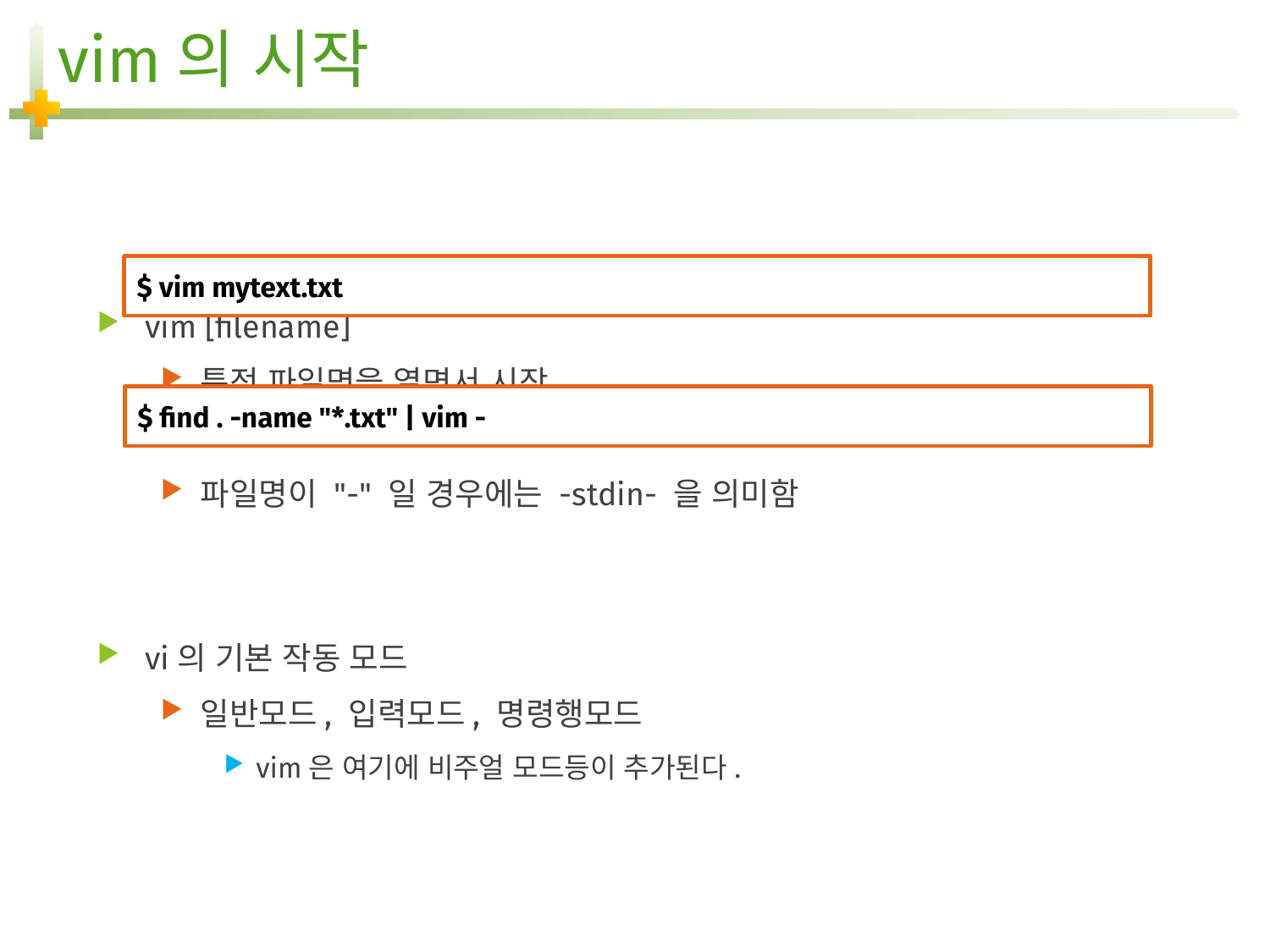

# vim의 시작
vim [filename]
특정 파일명을 열면서 시작

파일명이 "-" 일 경우에는 -stdin- 을 의미함

vi의 기본 작동 모드
일반모드, 입력모드, 명령행모드
vim은 여기에 비주얼 모드등이 추가된다.
$ vim mytext.txt
$ find . -name "*.txt" | vim -